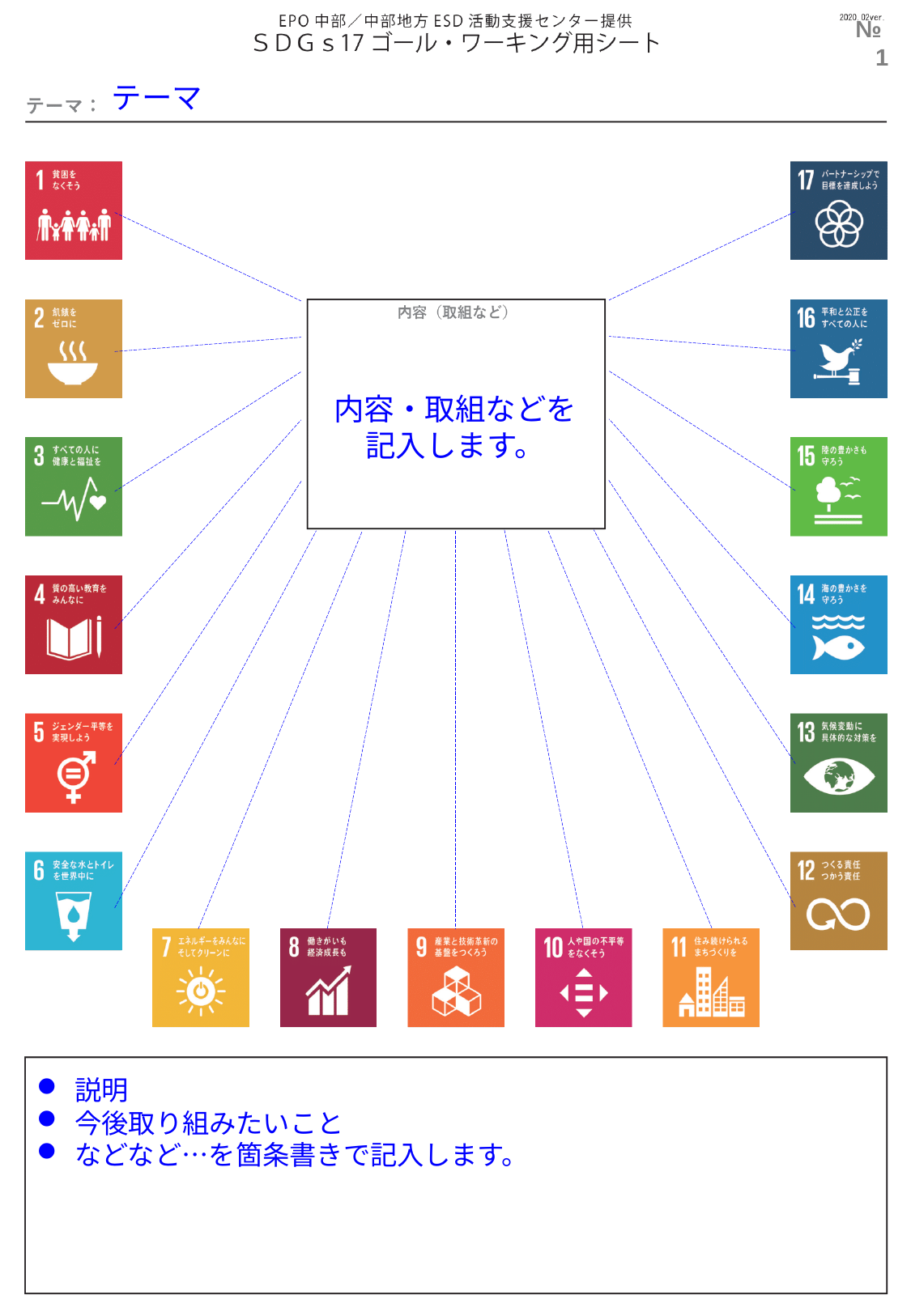

№ 1
テーマ
青色の文字・ケイ線は編集できます。
内容・取組などを
記入します。
説明
今後取り組みたいこと
などなど…を箇条書きで記入します。